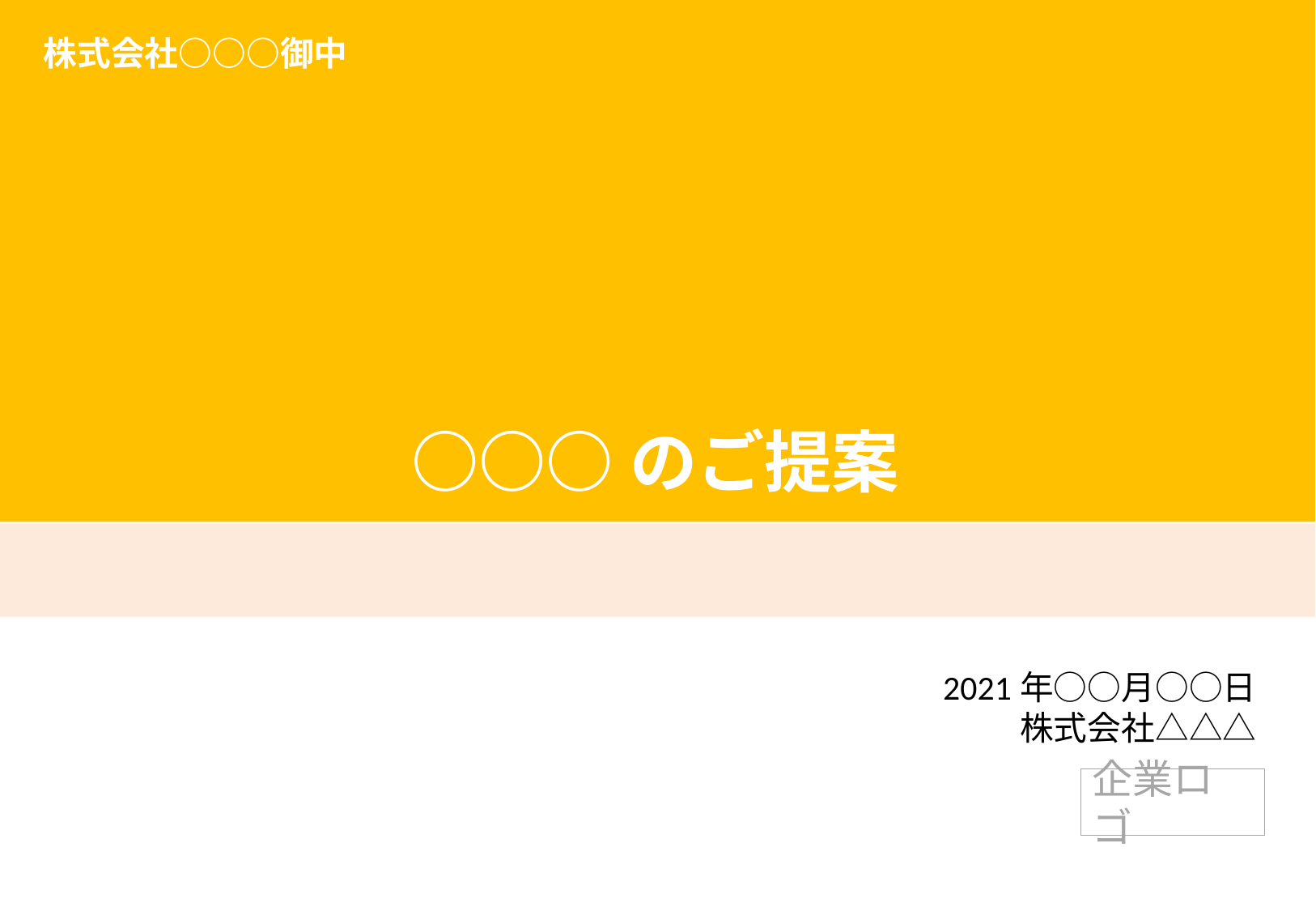

株式会社○○○御中
#
○○○のご提案

2021年○○月○○日
株式会社△△△
企業ロゴ
Copyright(C) 2021 ○○○○○○. All Rights Reserved.
1